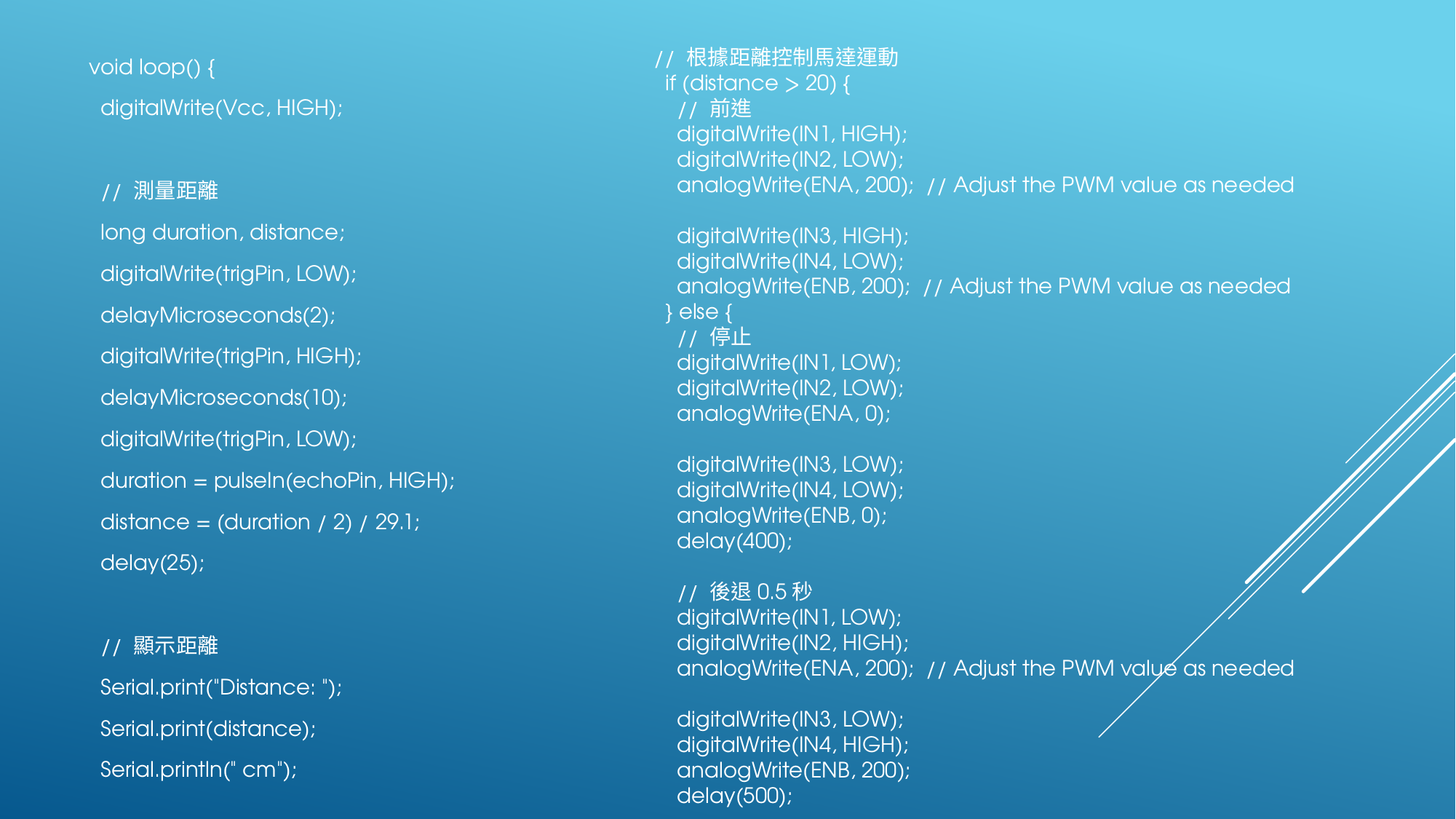

// 根據距離控制馬達運動
  if (distance > 20) {
    // 前進
    digitalWrite(IN1, HIGH);
    digitalWrite(IN2, LOW);
    analogWrite(ENA, 200);  // Adjust the PWM value as needed

    digitalWrite(IN3, HIGH);
    digitalWrite(IN4, LOW);
    analogWrite(ENB, 200);  // Adjust the PWM value as needed
  } else {
    // 停止
    digitalWrite(IN1, LOW);
    digitalWrite(IN2, LOW);
    analogWrite(ENA, 0);

    digitalWrite(IN3, LOW);
    digitalWrite(IN4, LOW);
    analogWrite(ENB, 0);
    delay(400);

    // 後退0.5秒
    digitalWrite(IN1, LOW);
    digitalWrite(IN2, HIGH);
    analogWrite(ENA, 200);  // Adjust the PWM value as needed

    digitalWrite(IN3, LOW);
    digitalWrite(IN4, HIGH);
    analogWrite(ENB, 200);
    delay(500);
void loop() {
  digitalWrite(Vcc, HIGH);

  // 測量距離
  long duration, distance;
  digitalWrite(trigPin, LOW);
  delayMicroseconds(2);
  digitalWrite(trigPin, HIGH);
  delayMicroseconds(10);
  digitalWrite(trigPin, LOW);
  duration = pulseIn(echoPin, HIGH);
  distance = (duration / 2) / 29.1;
  delay(25);

  // 顯示距離
  Serial.print("Distance: ");
  Serial.print(distance);
  Serial.println(" cm");